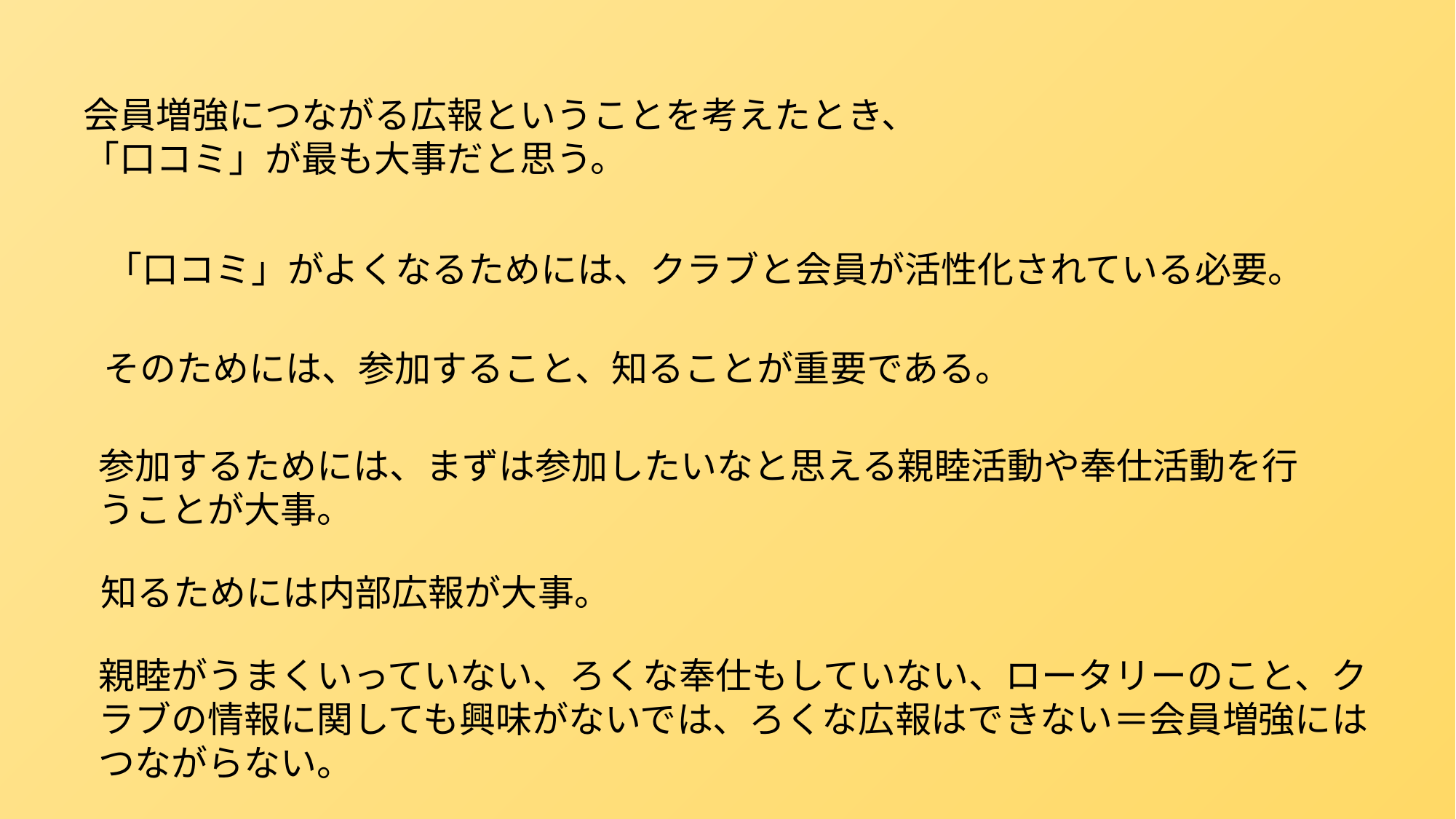

会員増強につながる広報ということを考えたとき、
「口コミ」が最も大事だと思う。
「口コミ」がよくなるためには、クラブと会員が活性化されている必要。
そのためには、参加すること、知ることが重要である。
参加するためには、まずは参加したいなと思える親睦活動や奉仕活動を行うことが大事。
知るためには内部広報が大事。
親睦がうまくいっていない、ろくな奉仕もしていない、ロータリーのこと、クラブの情報に関しても興味がないでは、ろくな広報はできない＝会員増強にはつながらない。